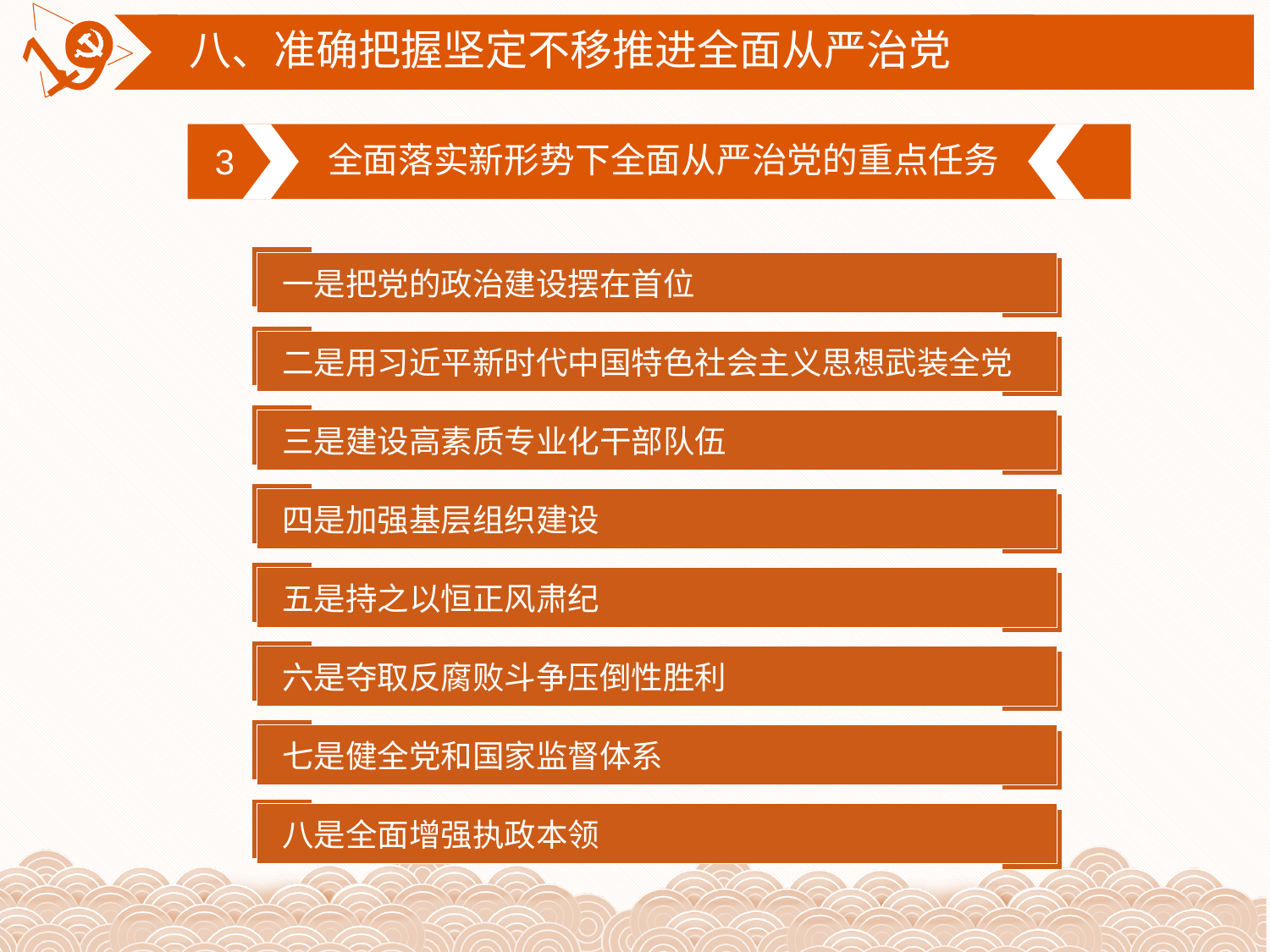

八、准确把握坚定不移推进全面从严治党

全面落实新形势下全面从严治党的重点任务
3

一是把党的政治建设摆在首位

二是用习近平新时代中国特色社会主义思想武装全党

三是建设高素质专业化干部队伍

四是加强基层组织建设

五是持之以恒正风肃纪

六是夺取反腐败斗争压倒性胜利

七是健全党和国家监督体系

八是全面增强执政本领